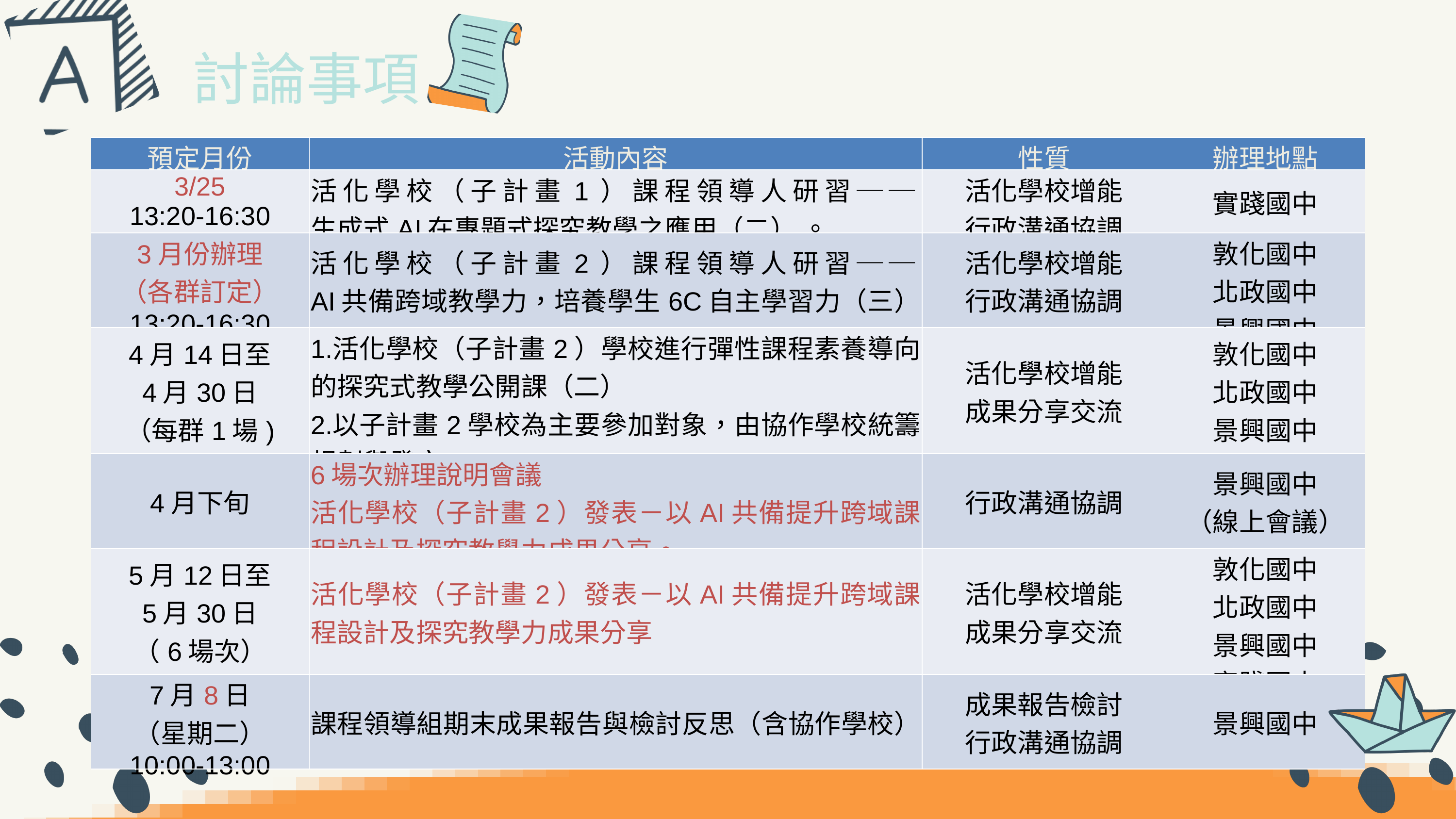

討論事項

| 預定月份 | 活動內容 | 性質 | 辦理地點 |
| --- | --- | --- | --- |
| 3/25 13:20-16:30 | 活化學校（子計畫1）課程領導人研習── 生成式AI在專題式探究教學之應用（二） 。 | 活化學校增能 行政溝通協調 | 實踐國中 |
| 3月份辦理 （各群訂定） 13:20-16:30 | 活化學校（子計畫2）課程領導人研習── AI共備跨域教學力，培養學生6C自主學習力（三）。 | 活化學校增能 行政溝通協調 | 敦化國中 北政國中 景興國中 |
| 4月14日至 4月30日 （每群1場) | 活化學校（子計畫2）學校進行彈性課程素養導向的探究式教學公開課（二） 以子計畫2學校為主要參加對象，由協作學校統籌規劃與發文。 | 活化學校增能 成果分享交流 | 敦化國中 北政國中 景興國中 |
| 4月下旬 | 6場次辦理說明會議 活化學校（子計畫2）發表－以AI共備提升跨域課程設計及探究教學力成果分享。 | 行政溝通協調 | 景興國中 （線上會議） |
| 5月12日至 5月30日 （6場次） | 活化學校（子計畫2）發表－以AI共備提升跨域課程設計及探究教學力成果分享 | 活化學校增能 成果分享交流 | 敦化國中 北政國中 景興國中 實踐國中 |
| 7月8日 （星期二） 10:00-13:00 | 課程領導組期末成果報告與檢討反思（含協作學校）。 | 成果報告檢討 行政溝通協調 | 景興國中 |